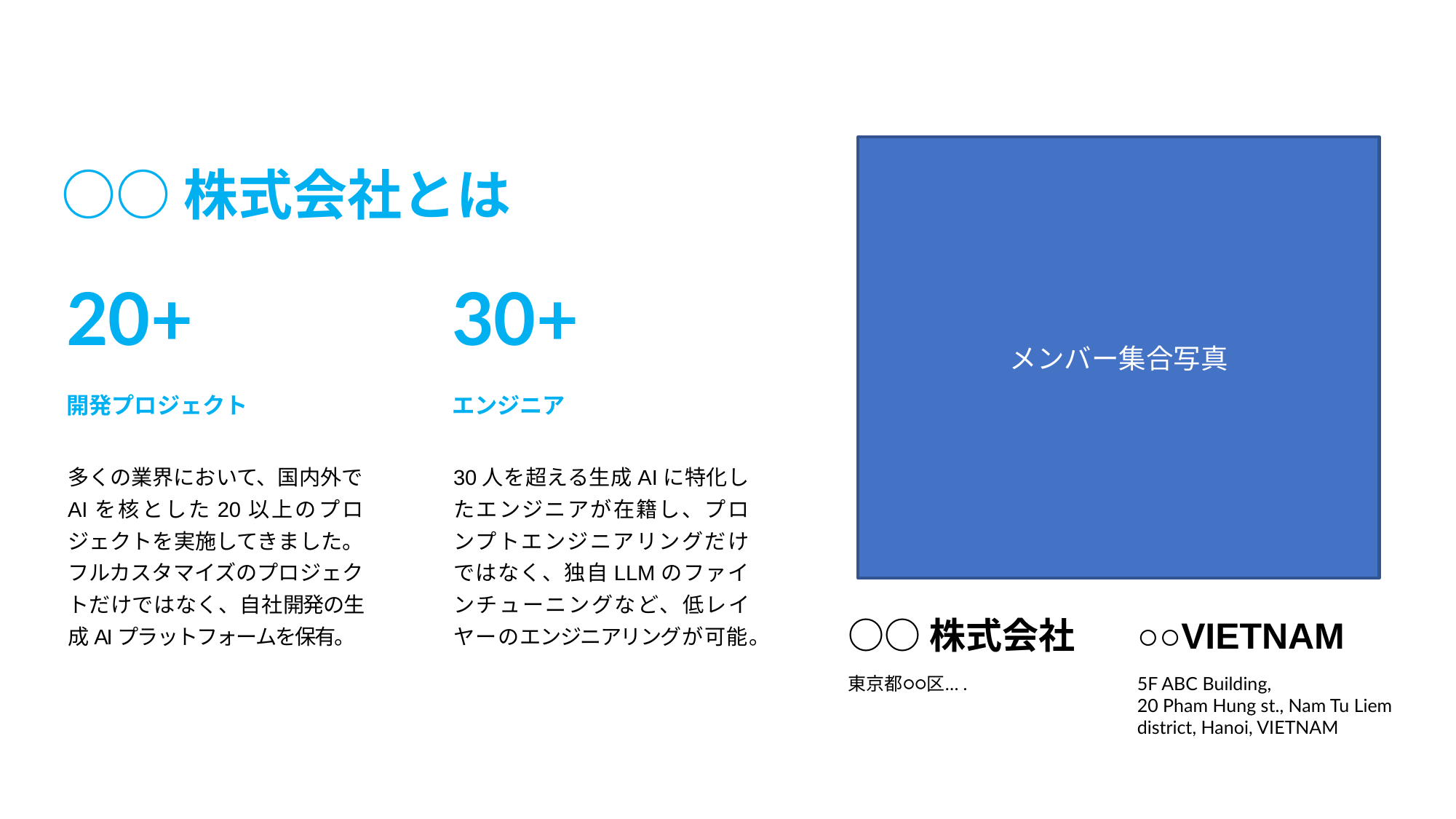

メンバー集合写真
# ○○株式会社とは
20+
30+
開発プロジェクト
エンジニア
多くの業界において、国内外でAIを核とした20以上のプロジェクトを実施してきました。フルカスタマイズのプロジェクトだけではなく、自社開発の生成AIプラットフォームを保有。
30人を超える生成AIに特化したエンジニアが在籍し、プロンプトエンジニアリングだけではなく、独自LLMのファインチューニングなど、低レイヤーのエンジニアリングが可能。
○○株式会社
東京都○○区….
○○VIETNAM
5F ABC Building,
20 Pham Hung st., Nam Tu Liem district, Hanoi, VIETNAM